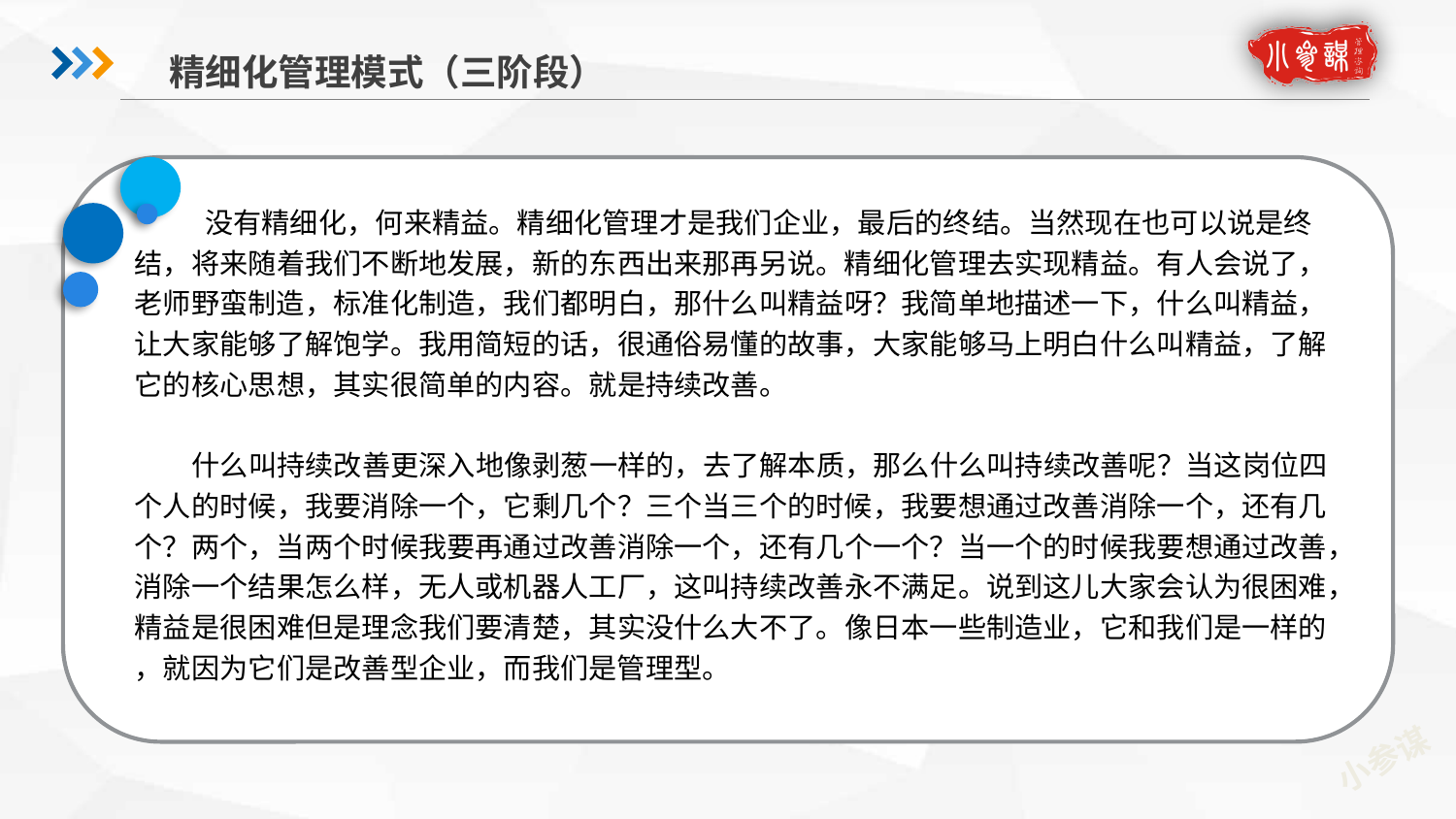

精细化管理模式（三阶段）

 没有精细化，何来精益。精细化管理才是我们企业，最后的终结。当然现在也可以说是终结，将来随着我们不断地发展，新的东西出来那再另说。精细化管理去实现精益。有人会说了，老师野蛮制造，标准化制造，我们都明白，那什么叫精益呀？我简单地描述一下，什么叫精益，让大家能够了解饱学。我用简短的话，很通俗易懂的故事，大家能够马上明白什么叫精益，了解它的核心思想，其实很简单的内容。就是持续改善。

什么叫持续改善更深入地像剥葱一样的，去了解本质，那么什么叫持续改善呢？当这岗位四个人的时候，我要消除一个，它剩几个？三个当三个的时候，我要想通过改善消除一个，还有几个？两个，当两个时候我要再通过改善消除一个，还有几个一个？当一个的时候我要想通过改善，消除一个结果怎么样，无人或机器人工厂，这叫持续改善永不满足。说到这儿大家会认为很困难，精益是很困难但是理念我们要清楚，其实没什么大不了。像日本一些制造业，它和我们是一样的 ，就因为它们是改善型企业，而我们是管理型。